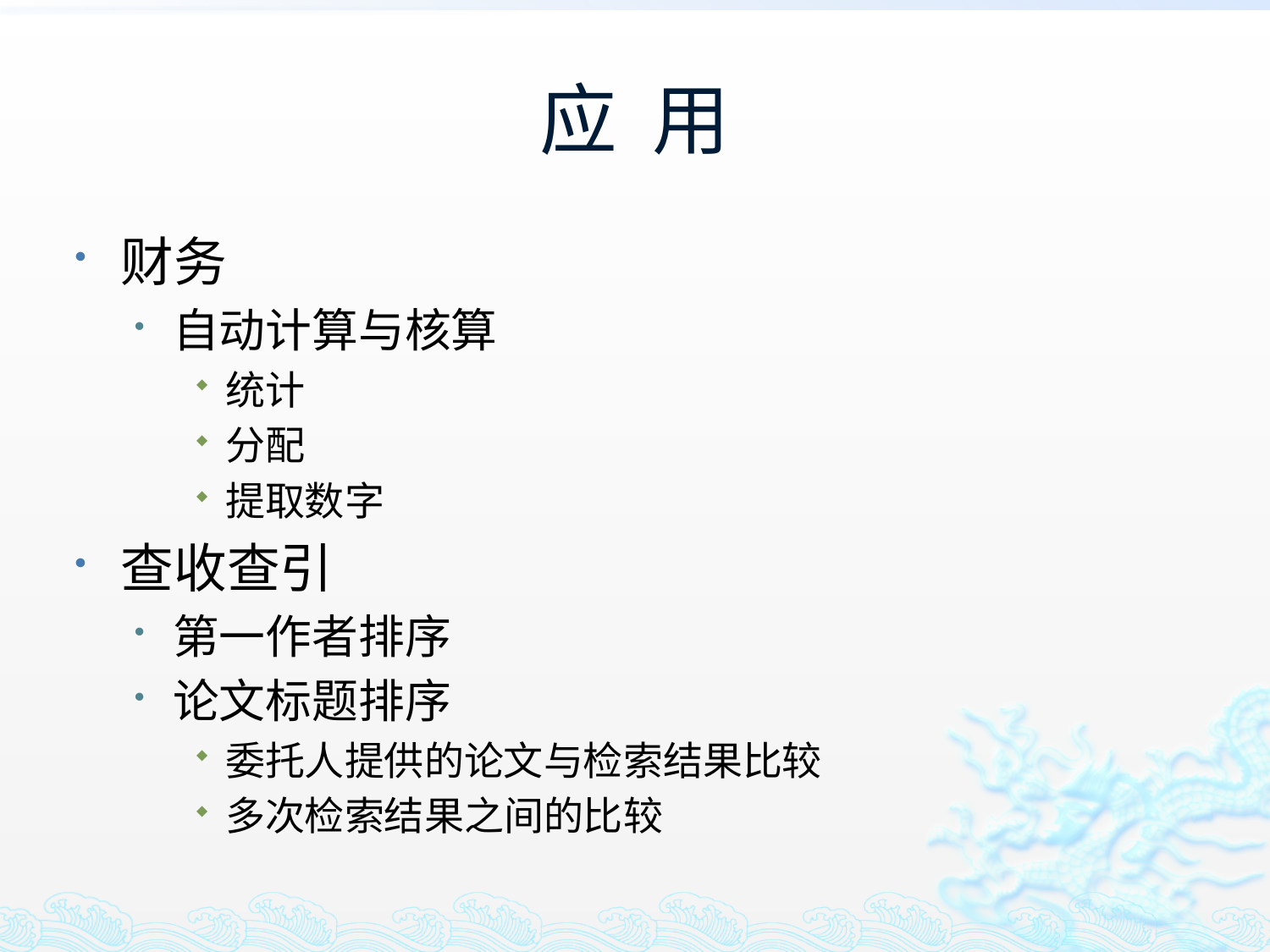

# 应  用
财务
自动计算与核算
统计
分配
提取数字
查收查引
第一作者排序
论文标题排序
委托人提供的论文与检索结果比较
多次检索结果之间的比较